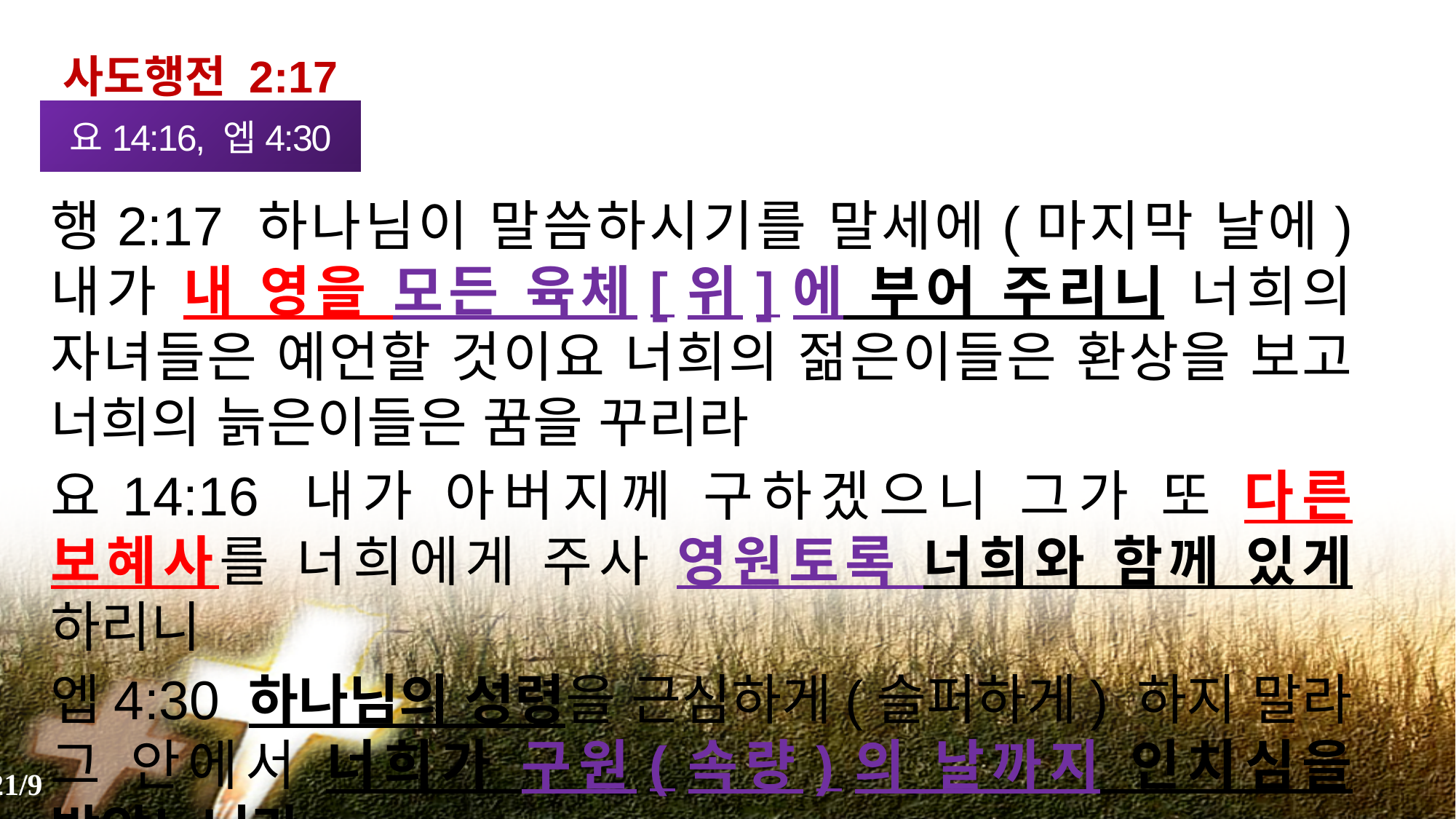

사도행전 2:17

요14:16, 엡4:30
행2:17 하나님이 말씀하시기를 말세에(마지막 날에) 내가 내 영을 모든 육체[위]에 부어 주리니 너희의 자녀들은 예언할 것이요 너희의 젊은이들은 환상을 보고 너희의 늙은이들은 꿈을 꾸리라
요14:16 내가 아버지께 구하겠으니 그가 또 다른 보혜사를 너희에게 주사 영원토록 너희와 함께 있게 하리니
엡4:30 하나님의 성령을 근심하게(슬퍼하게) 하지 말라 그 안에서 너희가 구원(속량)의 날까지 인치심을 받았느니라